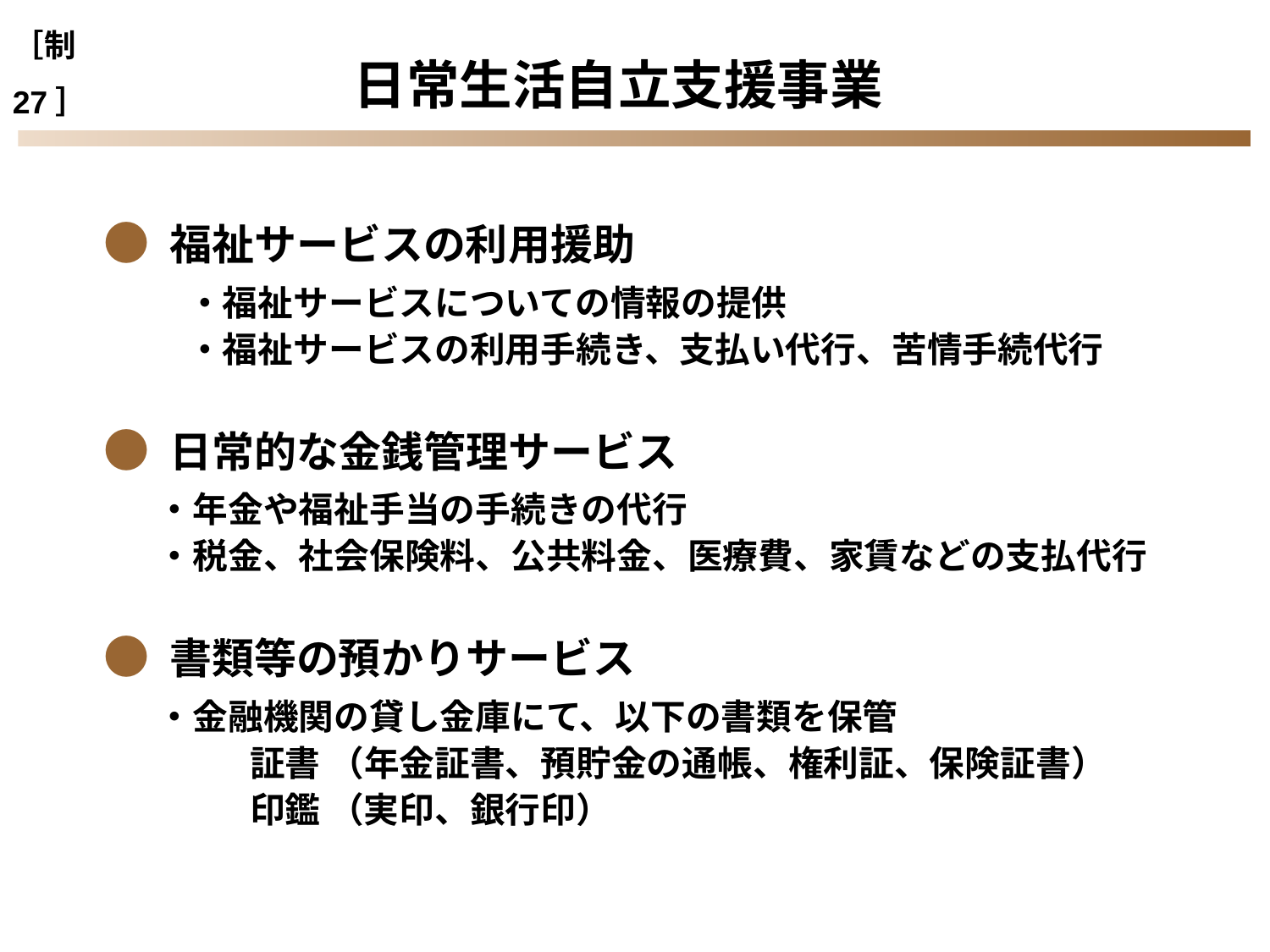

［制27］
日常生活自立支援事業

  ● 福祉サービスの利用援助
　　    ・福祉サービスについての情報の提供
　　    ・福祉サービスの利用手続き、支払い代行、苦情手続代行

  ● 日常的な金銭管理サービス
        ・年金や福祉手当の手続きの代行
        ・税金、社会保険料、公共料金、医療費、家賃などの支払代行
  ● 書類等の預かりサービス
        ・金融機関の貸し金庫にて、以下の書類を保管
　　　   　証書 （年金証書、預貯金の通帳、権利証、保険証書）
　　   　　印鑑 （実印、銀行印）